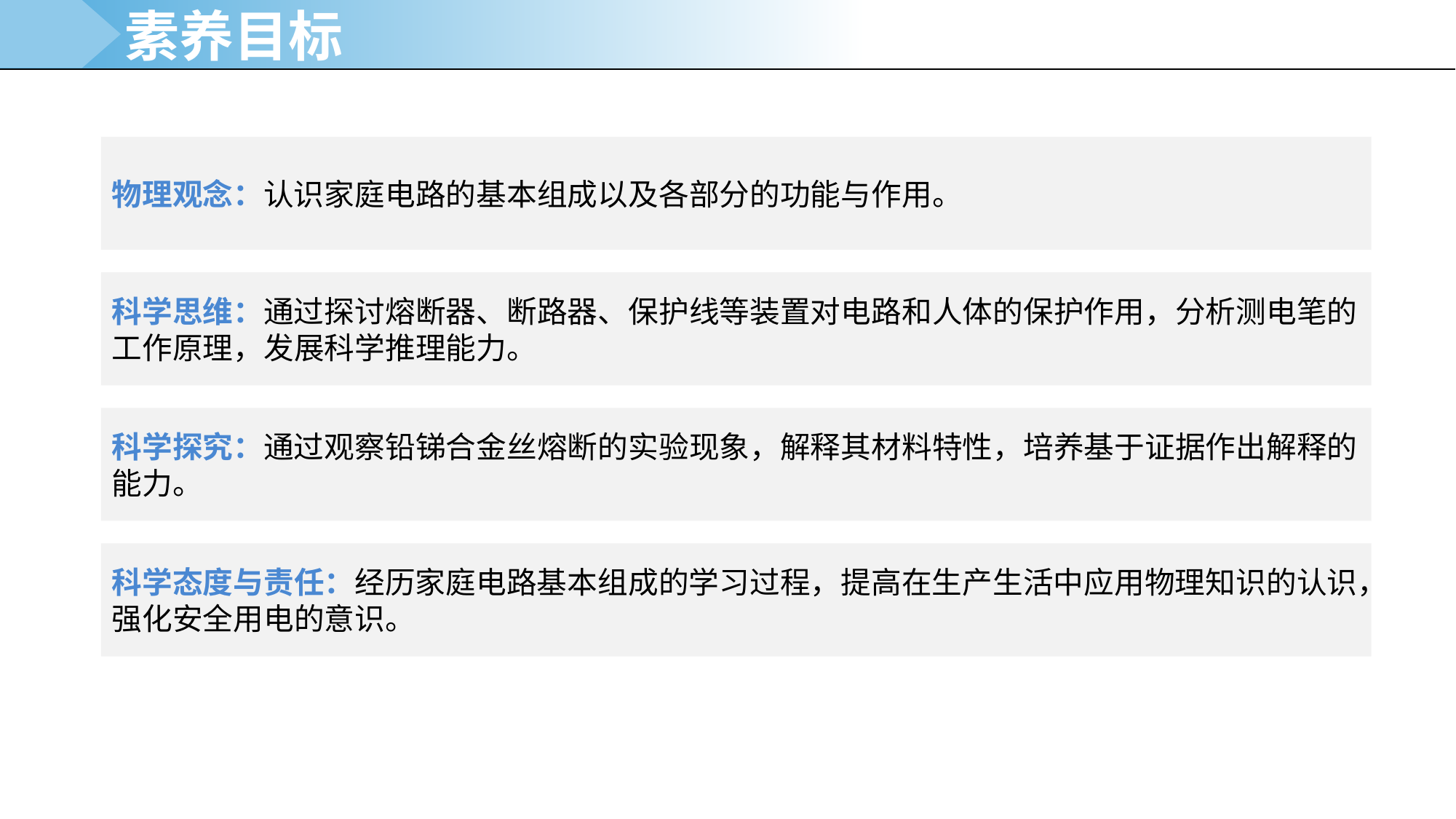

素养目标

物理观念：认识家庭电路的基本组成以及各部分的功能与作用。
科学思维：通过探讨熔断器、断路器、保护线等装置对电路和人体的保护作用，分析测电笔的工作原理，发展科学推理能力。
科学探究：通过观察铅锑合金丝熔断的实验现象，解释其材料特性，培养基于证据作出解释的能力。
科学态度与责任：经历家庭电路基本组成的学习过程，提高在生产生活中应用物理知识的认识，强化安全用电的意识。